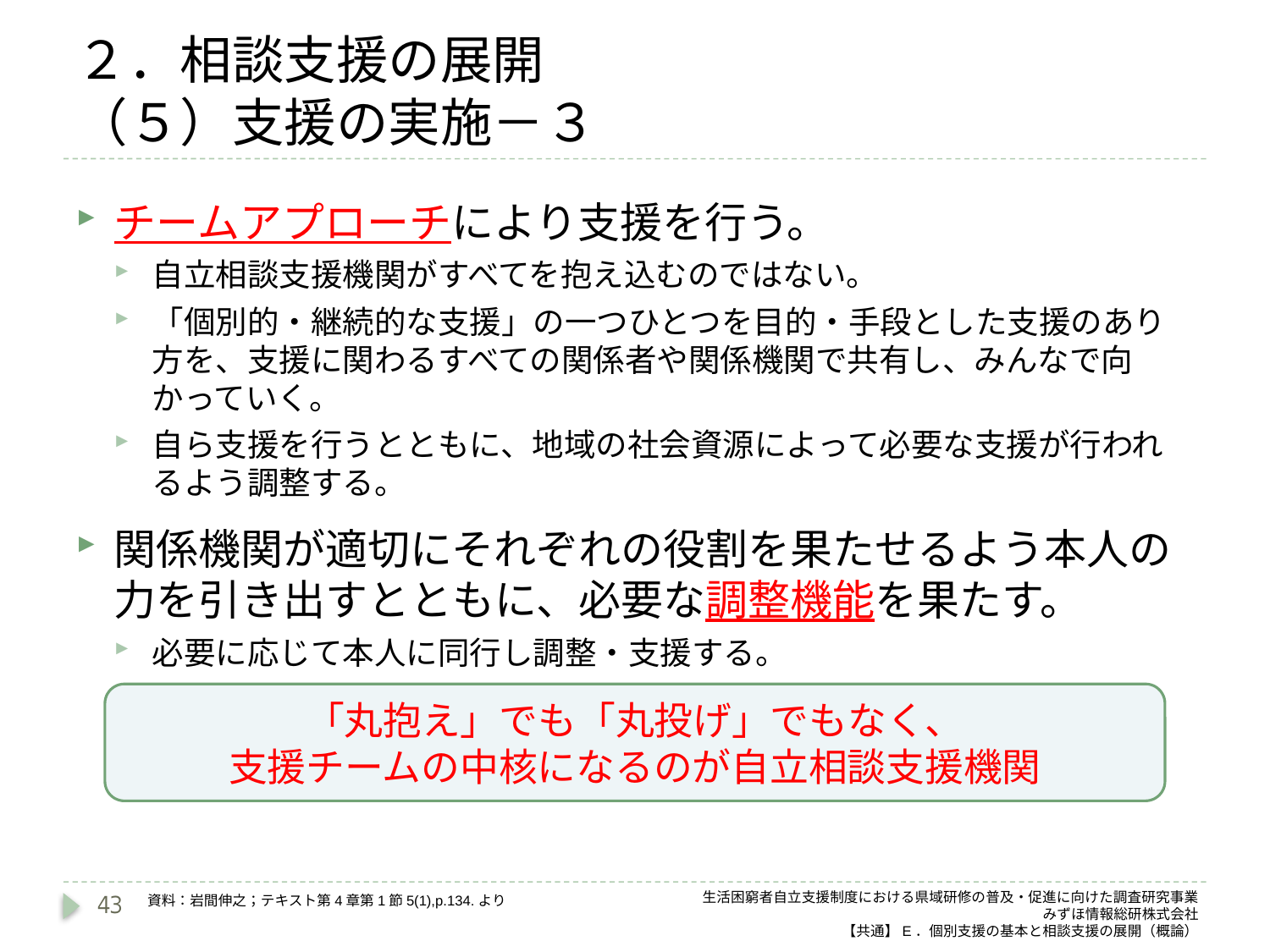

# ２．相談支援の展開 （５）支援の実施－３
チームアプローチにより支援を行う。
自立相談支援機関がすべてを抱え込むのではない。
「個別的・継続的な支援」の一つひとつを目的・手段とした支援のあり方を、支援に関わるすべての関係者や関係機関で共有し、みんなで向かっていく。
自ら支援を行うとともに、地域の社会資源によって必要な支援が行われるよう調整する。
関係機関が適切にそれぞれの役割を果たせるよう本人の力を引き出すとともに、必要な調整機能を果たす。
必要に応じて本人に同行し調整・支援する。
「丸抱え」でも「丸投げ」でもなく、
支援チームの中核になるのが自立相談支援機関
43
生活困窮者自立支援制度における県域研修の普及・促進に向けた調査研究事業
みずほ情報総研株式会社
【共通】E．個別支援の基本と相談支援の展開（概論）
資料：岩間伸之；テキスト第4章第1節5(1),p.134.より